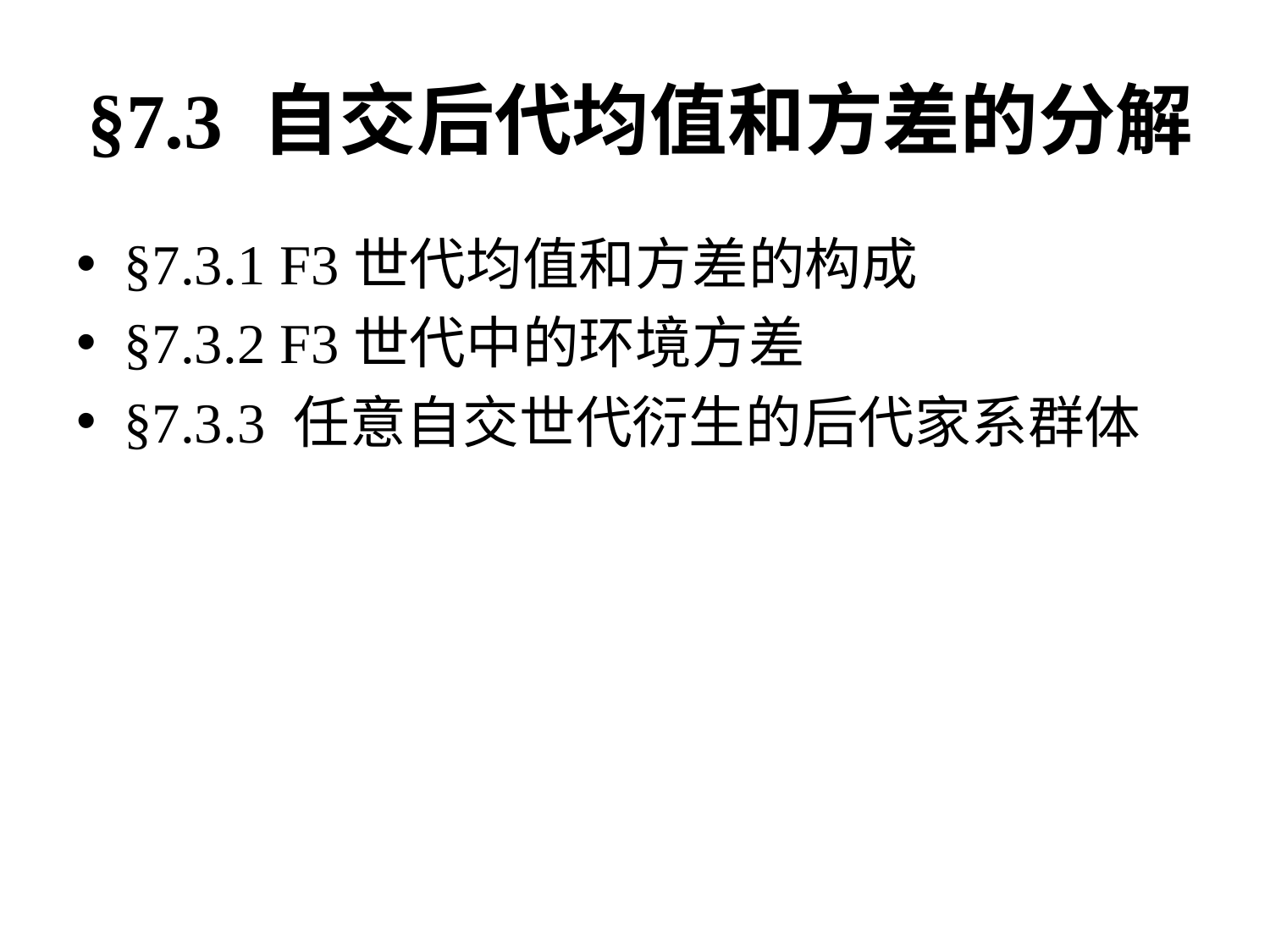

# §7.3 自交后代均值和方差的分解
§7.3.1 F3世代均值和方差的构成
§7.3.2 F3世代中的环境方差
§7.3.3 任意自交世代衍生的后代家系群体